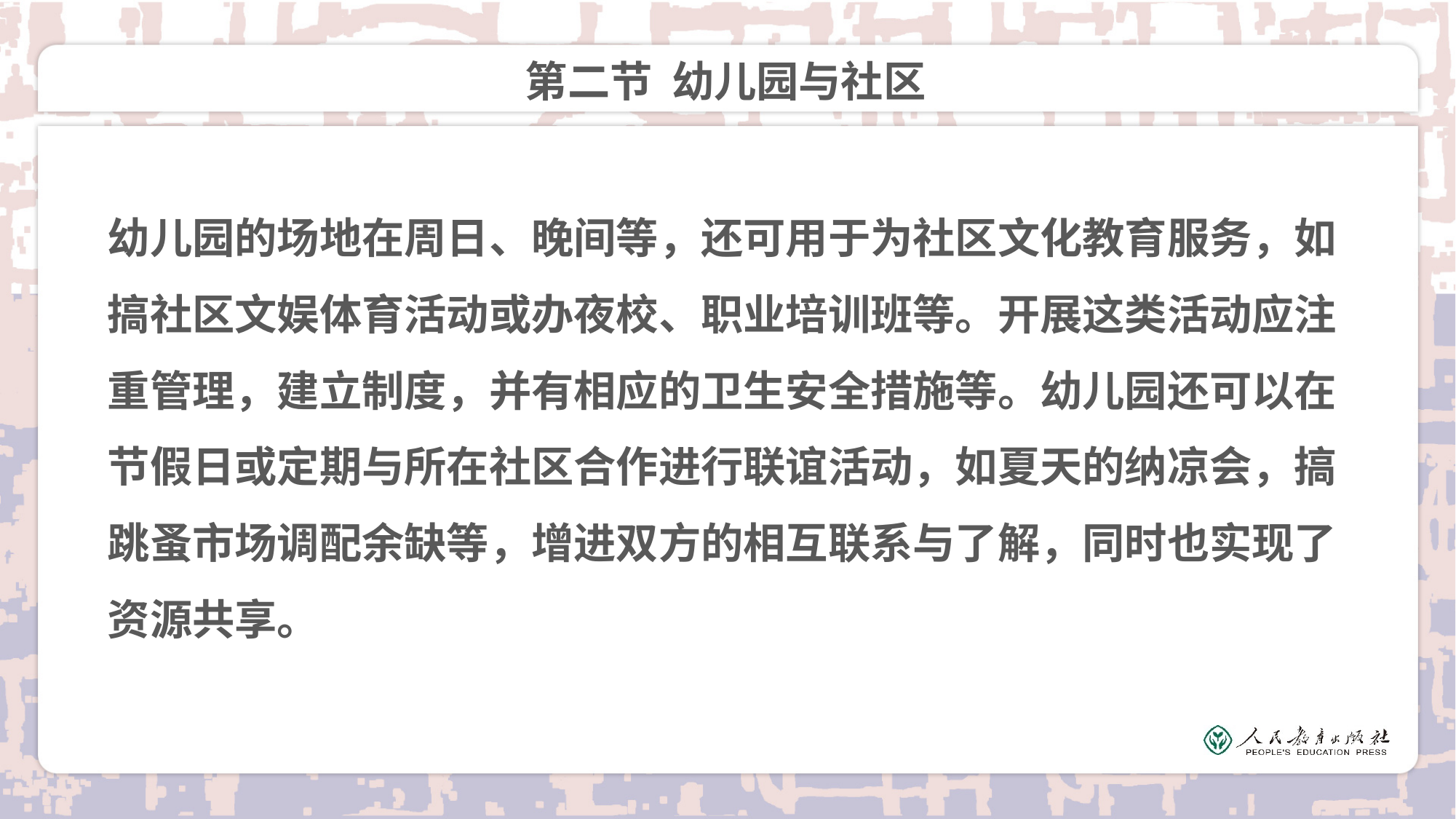

# 第二节  幼儿园与社区
幼儿园的场地在周日、晚间等，还可用于为社区文化教育服务，如搞社区文娱体育活动或办夜校、职业培训班等。开展这类活动应注重管理，建立制度，并有相应的卫生安全措施等。幼儿园还可以在节假日或定期与所在社区合作进行联谊活动，如夏天的纳凉会，搞跳蚤市场调配余缺等，增进双方的相互联系与了解，同时也实现了资源共享。